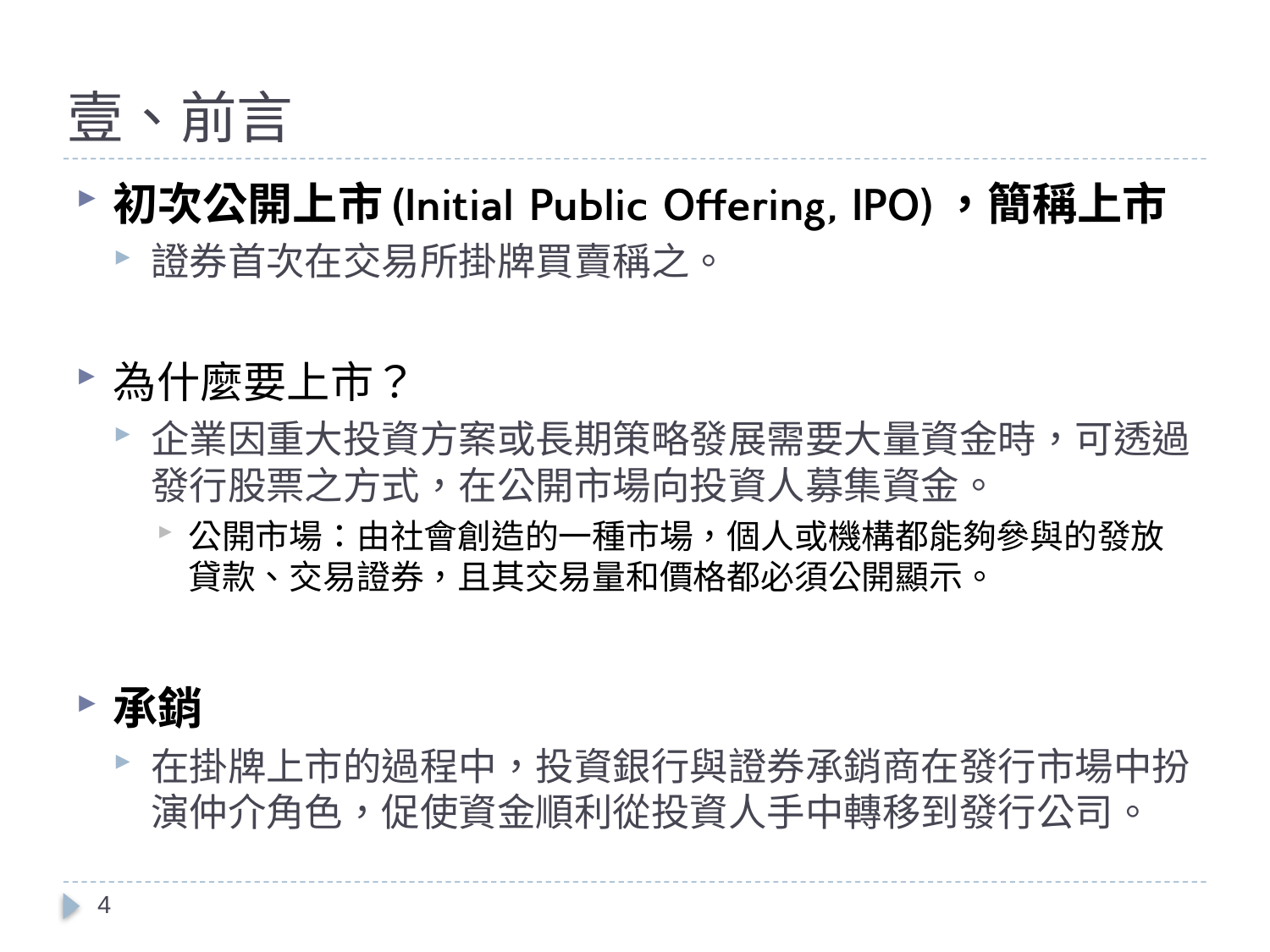

# 壹、前言
初次公開上市(Initial Public Offering, IPO)，簡稱上市
證券首次在交易所掛牌買賣稱之。

為什麼要上市？
企業因重大投資方案或長期策略發展需要大量資金時，可透過發行股票之方式，在公開市場向投資人募集資金。
公開市場：由社會創造的一種市場，個人或機構都能夠參與的發放貸款、交易證券，且其交易量和價格都必須公開顯示。

承銷
在掛牌上市的過程中，投資銀行與證券承銷商在發行市場中扮演仲介角色，促使資金順利從投資人手中轉移到發行公司。
4